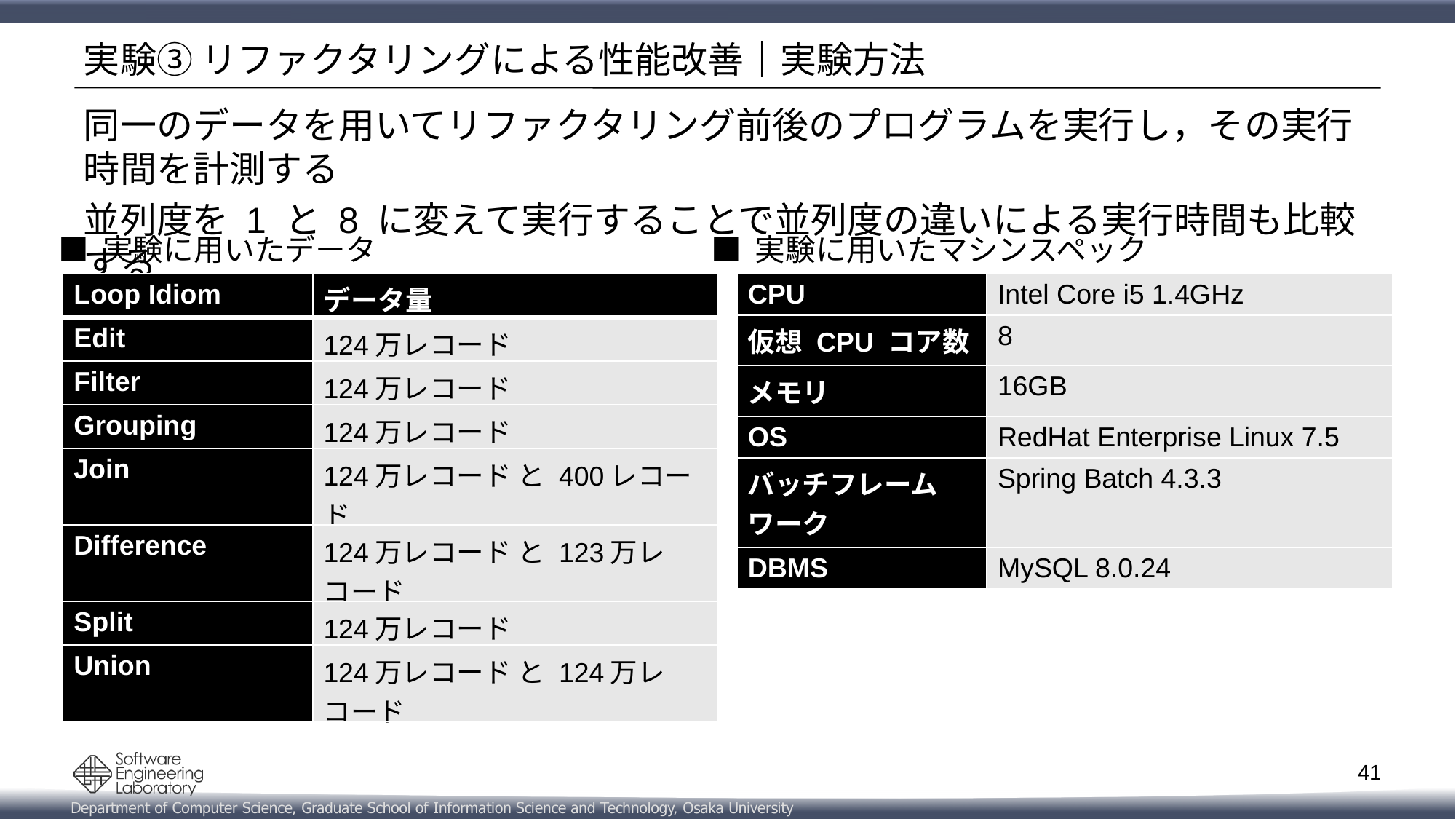

# 実験③ リファクタリングによる性能改善｜実験方法
同一のデータを用いてリファクタリング前後のプログラムを実行し，その実行時間を計測する
並列度を 1 と 8 に変えて実行することで並列度の違いによる実行時間も比較する
■ 実験に用いたデータ
■ 実験に用いたマシンスペック
| Loop Idiom | データ量 |
| --- | --- |
| Edit | 124万レコード |
| Filter | 124万レコード |
| Grouping | 124万レコード |
| Join | 124万レコード と 400レコード |
| Difference | 124万レコード と 123万レコード |
| Split | 124万レコード |
| Union | 124万レコード と 124万レコード |
| CPU | Intel Core i5 1.4GHz |
| --- | --- |
| 仮想 CPU コア数 | 8 |
| メモリ | 16GB |
| OS | RedHat Enterprise Linux 7.5 |
| バッチフレームワーク | Spring Batch 4.3.3 |
| DBMS | MySQL 8.0.24 |
41